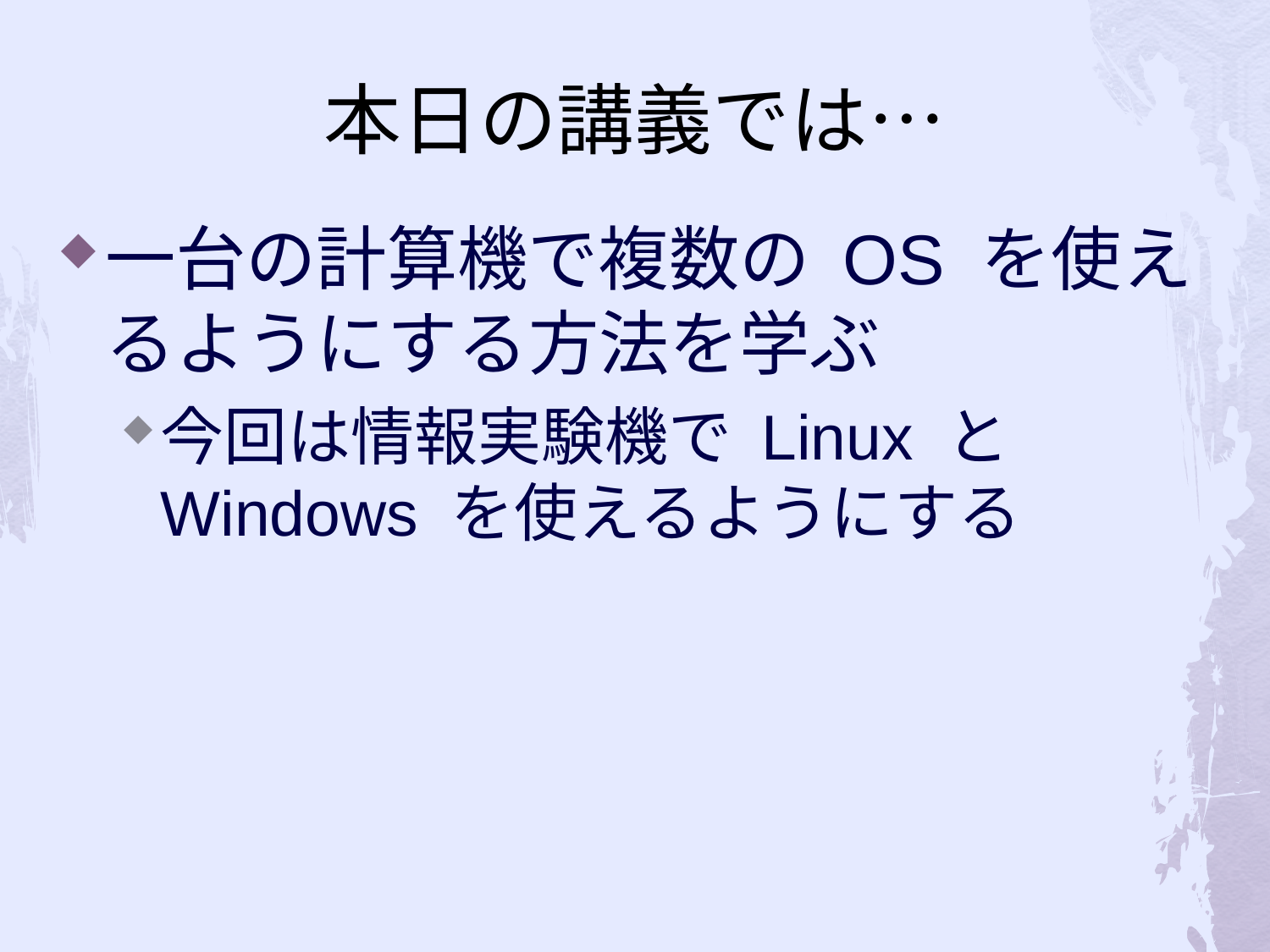

# 本日の講義では…
一台の計算機で複数の OS を使えるようにする方法を学ぶ
今回は情報実験機で Linux と Windows を使えるようにする